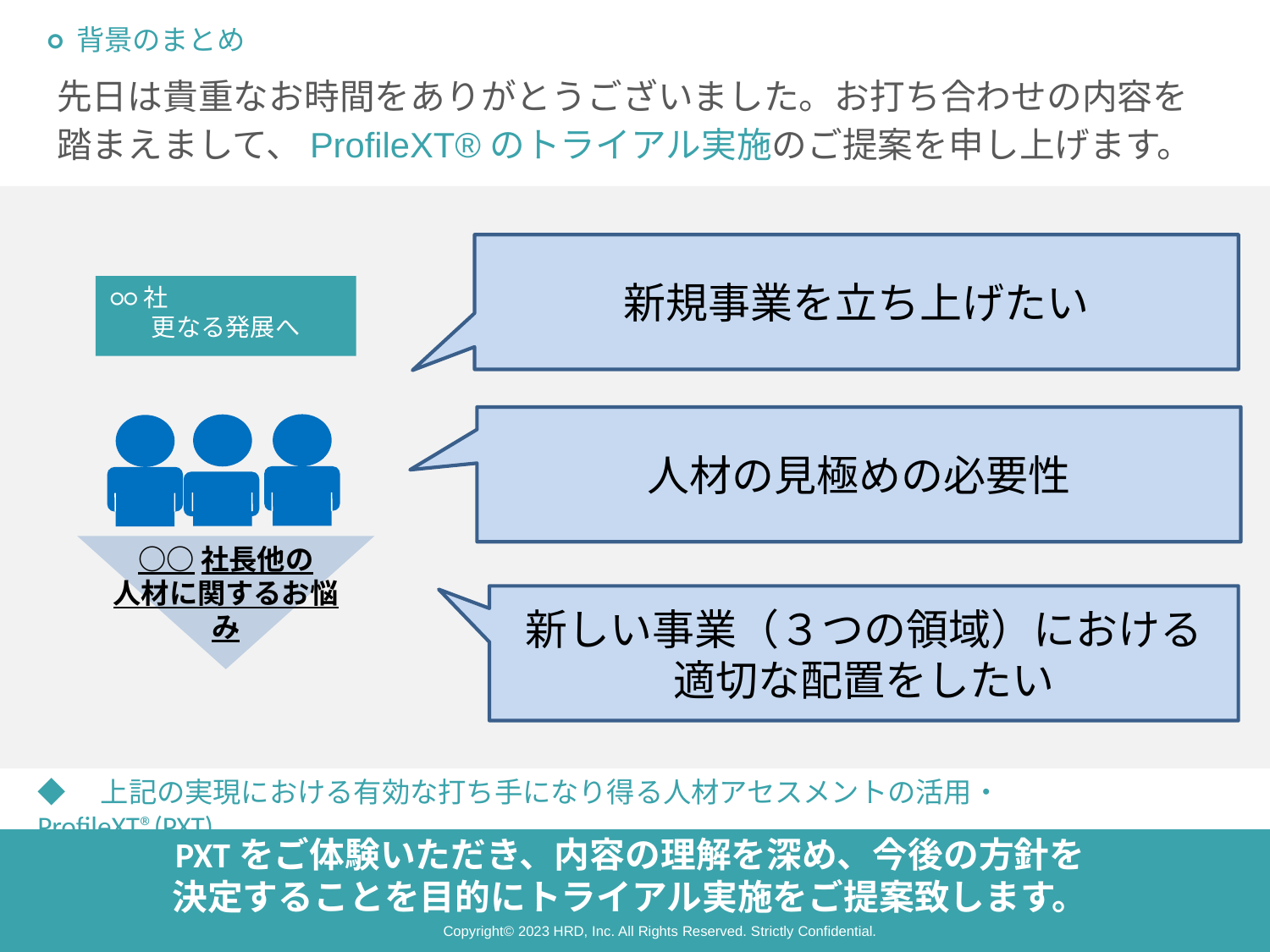

○ 背景のまとめ

先日は貴重なお時間をありがとうございました。お打ち合わせの内容を踏まえまして、ProfileXT®のトライアル実施のご提案を申し上げます。

新規事業を立ち上げたい
○○社　　　　　　　更なる発展へ

○○社長他の
人材に関するお悩み
人材の見極めの必要性
新しい事業（３つの領域）における
適切な配置をしたい
◆　上記の実現における有効な打ち手になり得る人材アセスメントの活用・ProfileXT®(PXT)

PXTをご体験いただき、内容の理解を深め、今後の方針を
決定することを目的にトライアル実施をご提案致します。

4
Copyright©️ 2023 HRD, Inc. All Rights Reserved. Strictly Confidential.